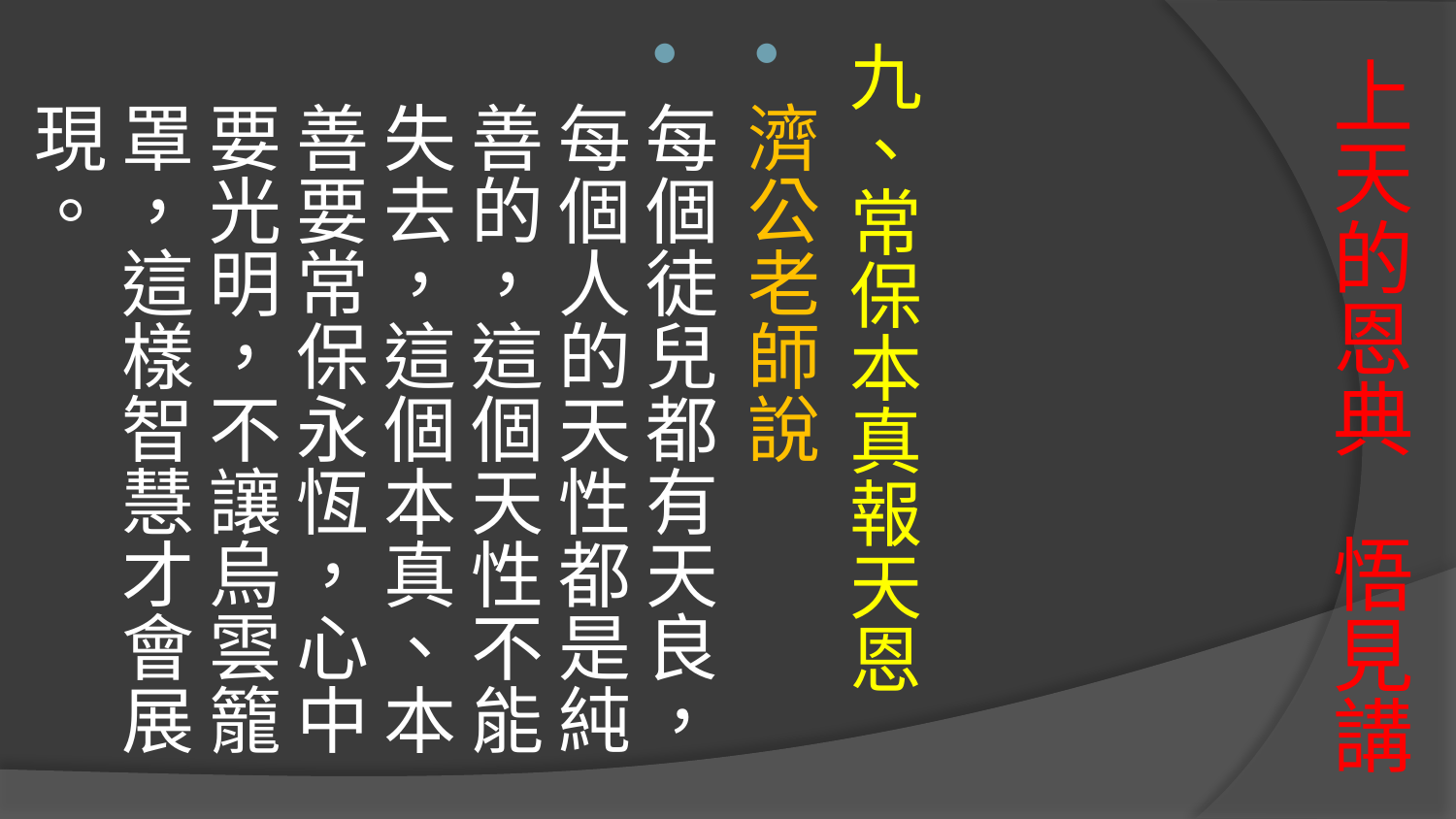

九、常保本真報天恩
濟公老師說
每個徒兒都有天良，每個人的天性都是純善的，這個天性不能失去，這個本真、本善要常保永恆，心中要光明，不讓烏雲籠罩，這樣智慧才會展現。
# 上天的恩典    悟見講